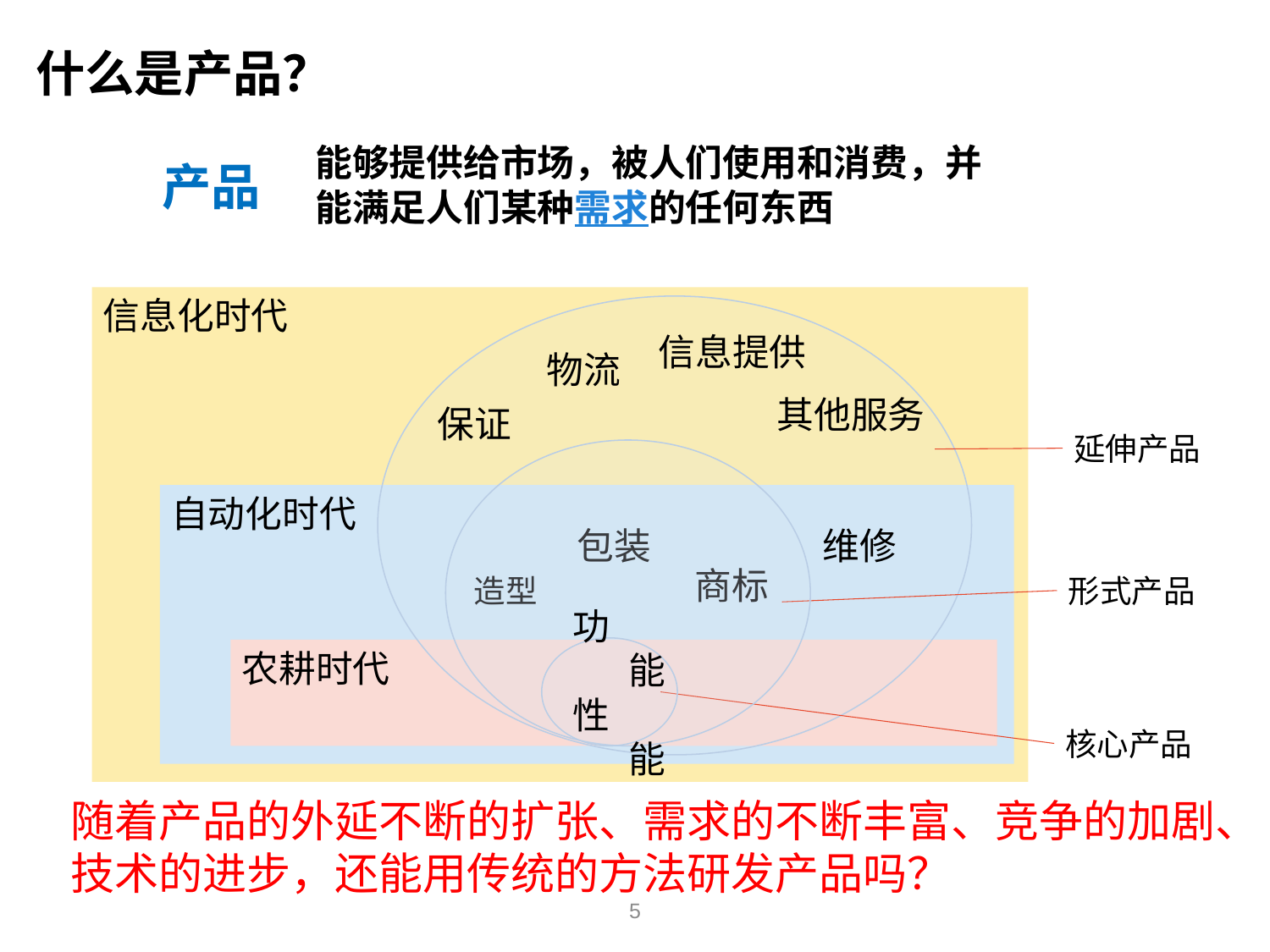

什么是产品？
能够提供给市场，被人们使用和消费，并能满足人们某种需求的任何东西
产品
信息化时代

信息提供
物流
其他服务
保证
延伸产品

自动化时代
包装
维修
商标
造型
形式产品
功能
性能
农耕时代
核心产品
随着产品的外延不断的扩张、需求的不断丰富、竞争的加剧、技术的进步，还能用传统的方法研发产品吗？
5